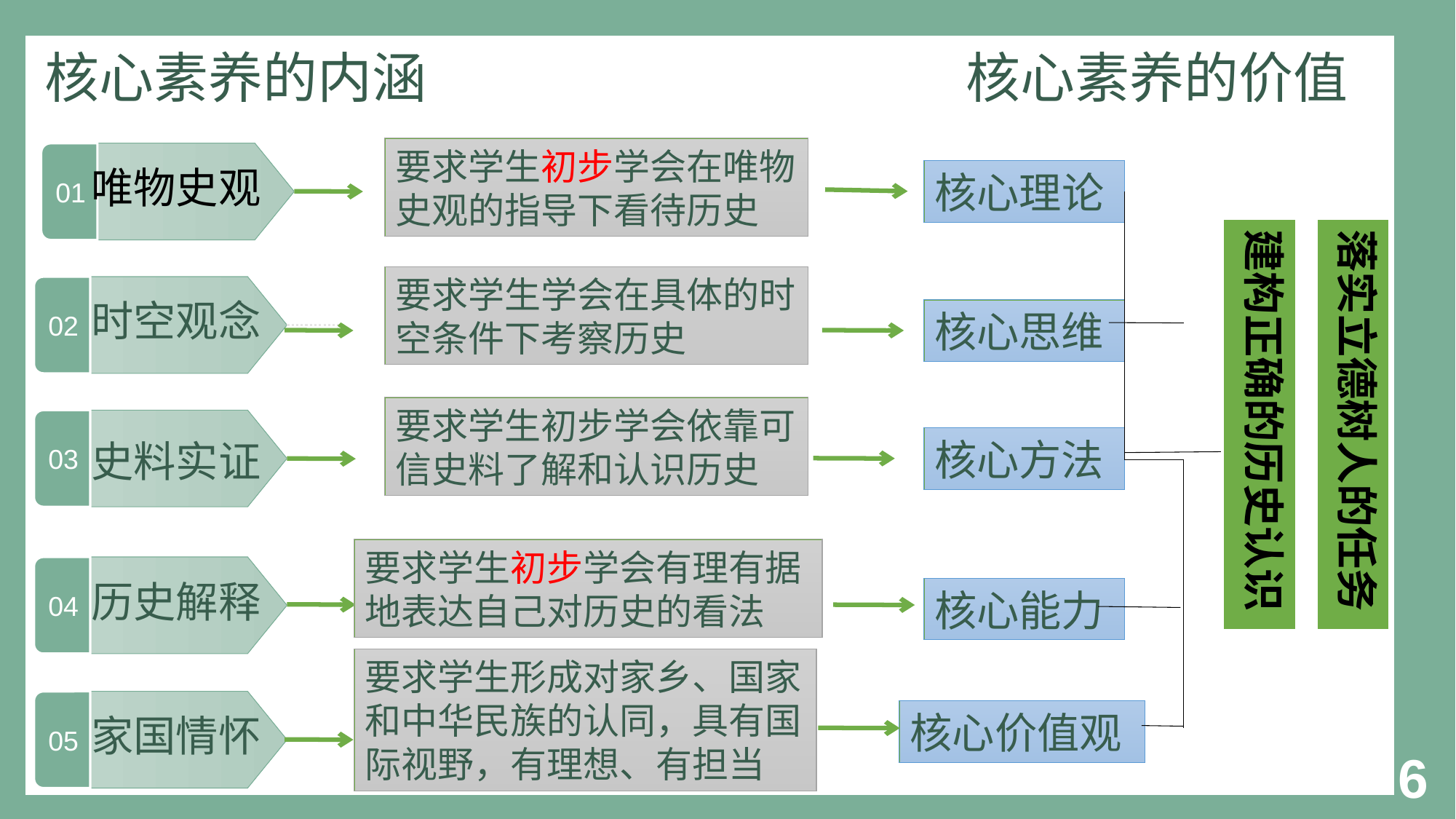

核心素养的内涵
核心素养的价值

要求学生初步学会在唯物史观的指导下看待历史

01
唯物史观
核心理论
落实立德树人的任务
建构正确的历史认识
要求学生学会在具体的时空条件下考察历史

02
时空观念
核心思维
要求学生初步学会依靠可信史料了解和认识历史

03
核心方法
史料实证
要求学生初步学会有理有据地表达自己对历史的看法

04
历史解释
核心能力
要求学生形成对家乡、国家和中华民族的认同，具有国际视野，有理想、有担当

05
核心价值观
家国情怀
6